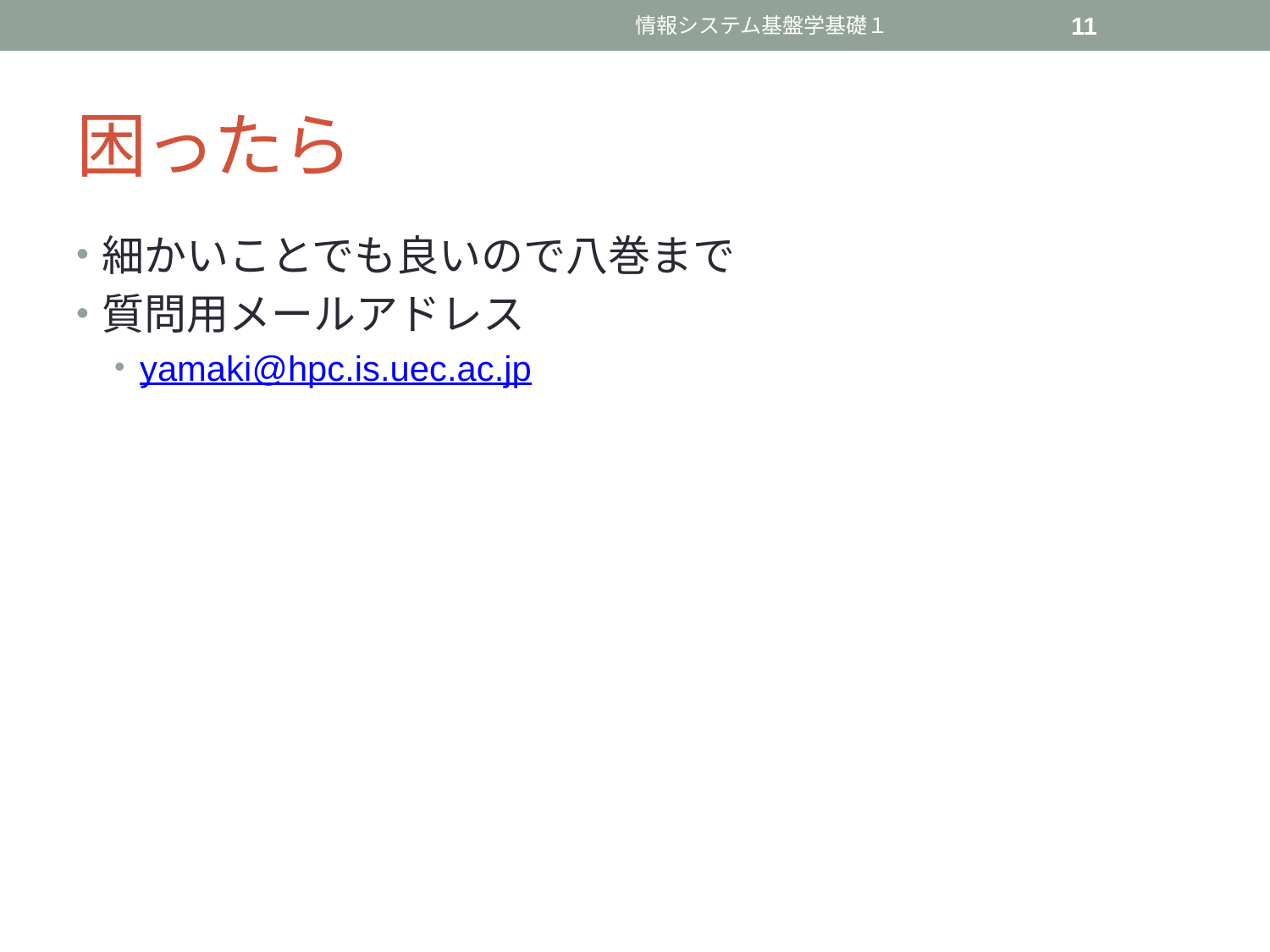

情報システム基盤学基礎１
11
# 困ったら
細かいことでも良いので八巻まで
質問用メールアドレス
yamaki@hpc.is.uec.ac.jp